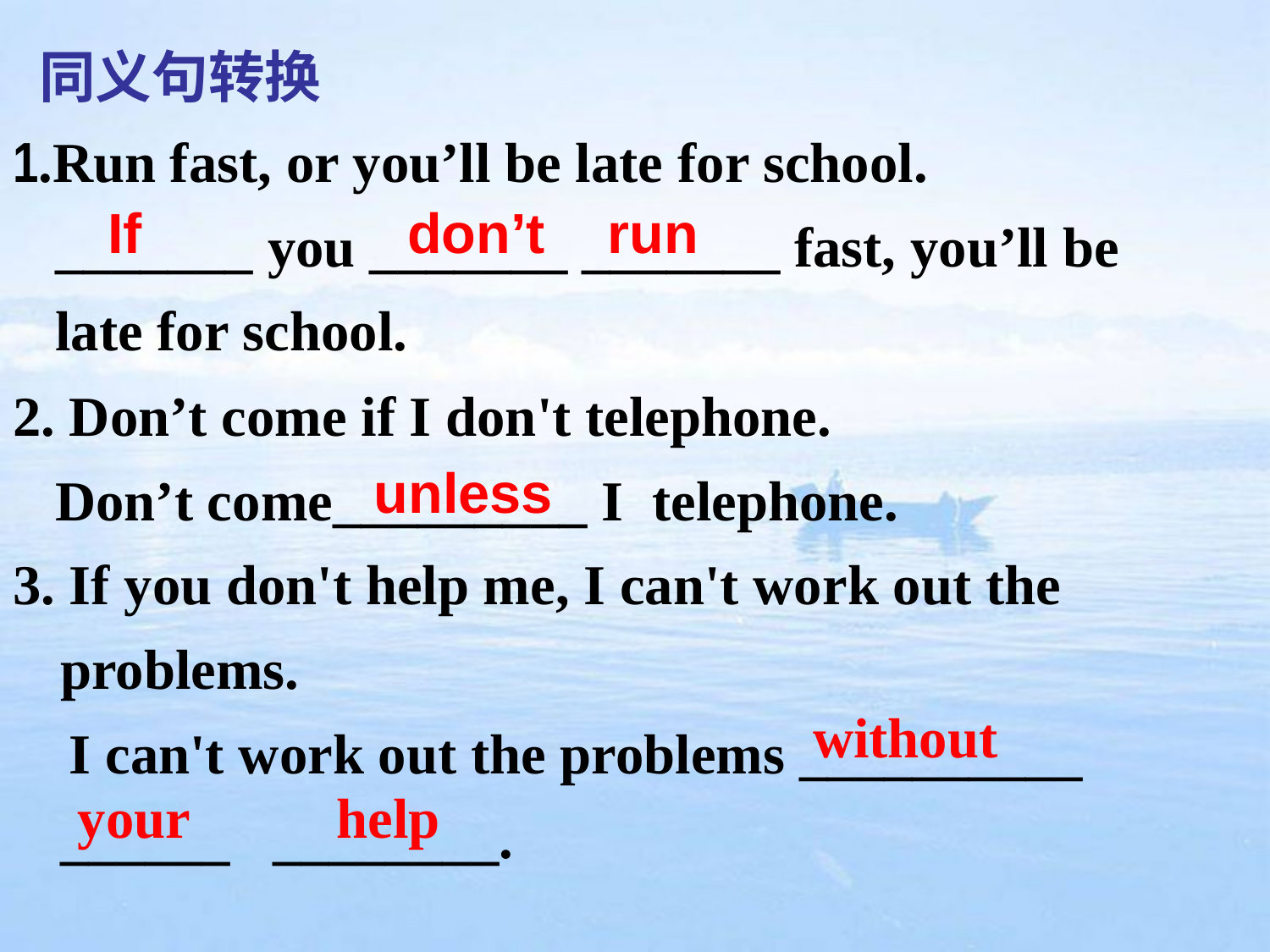

同义句转换
1.Run fast, or you’ll be late for school.
   _______ you _______ _______ fast, you’ll be
   late for school.
2. Don’t come if I don't telephone.
   Don’t come_________ I  telephone.
3. If you don't help me, I can't work out the problems.
    I can't work out the problems __________  ______   ________.
If                 don’t    run
unless
without
your
help